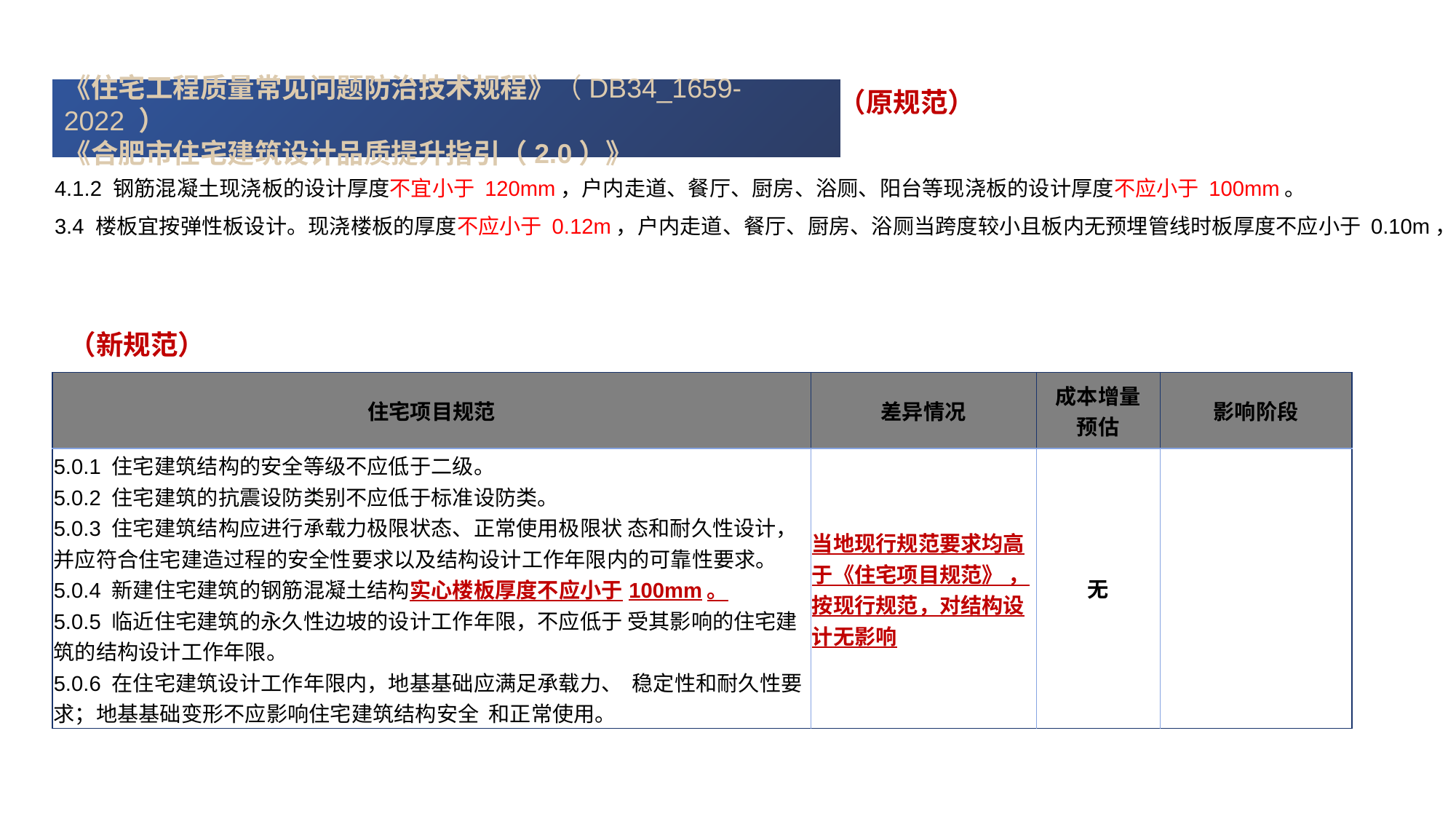

《住宅工程质量常见问题防治技术规程》（DB34_1659-2022 ）
《合肥市住宅建筑设计品质提升指引（2.0）》

（原规范）
4.1.2 钢筋混凝土现浇板的设计厚度不宜小于 120mm，户内走道、餐厅、厨房、浴厕、阳台等现浇板的设计厚度不应小于 100mm。
3.4 楼板宜按弹性板设计。现浇楼板的厚度不应小于 0.12m，户内走道、餐厅、厨房、浴厕当跨度较小且板内无预埋管线时板厚度不应小于 0.10m，
（新规范）
| 住宅项目规范 | 差异情况 | 成本增量预估 | 影响阶段 |
| --- | --- | --- | --- |
| 5.0.1 住宅建筑结构的安全等级不应低于二级。 5.0.2 住宅建筑的抗震设防类别不应低于标准设防类。 5.0.3 住宅建筑结构应进行承载力极限状态、正常使用极限状 态和耐久性设计，并应符合住宅建造过程的安全性要求以及结构设计工作年限内的可靠性要求。 5.0.4 新建住宅建筑的钢筋混凝土结构实心楼板厚度不应小于100mm。 5.0.5 临近住宅建筑的永久性边坡的设计工作年限，不应低于 受其影响的住宅建筑的结构设计工作年限。 5.0.6 在住宅建筑设计工作年限内，地基基础应满足承载力、 稳定性和耐久性要求；地基基础变形不应影响住宅建筑结构安全 和正常使用。 | 当地现行规范要求均高于《住宅项目规范》 ，按现行规范，对结构设计无影响 | 无 |  |